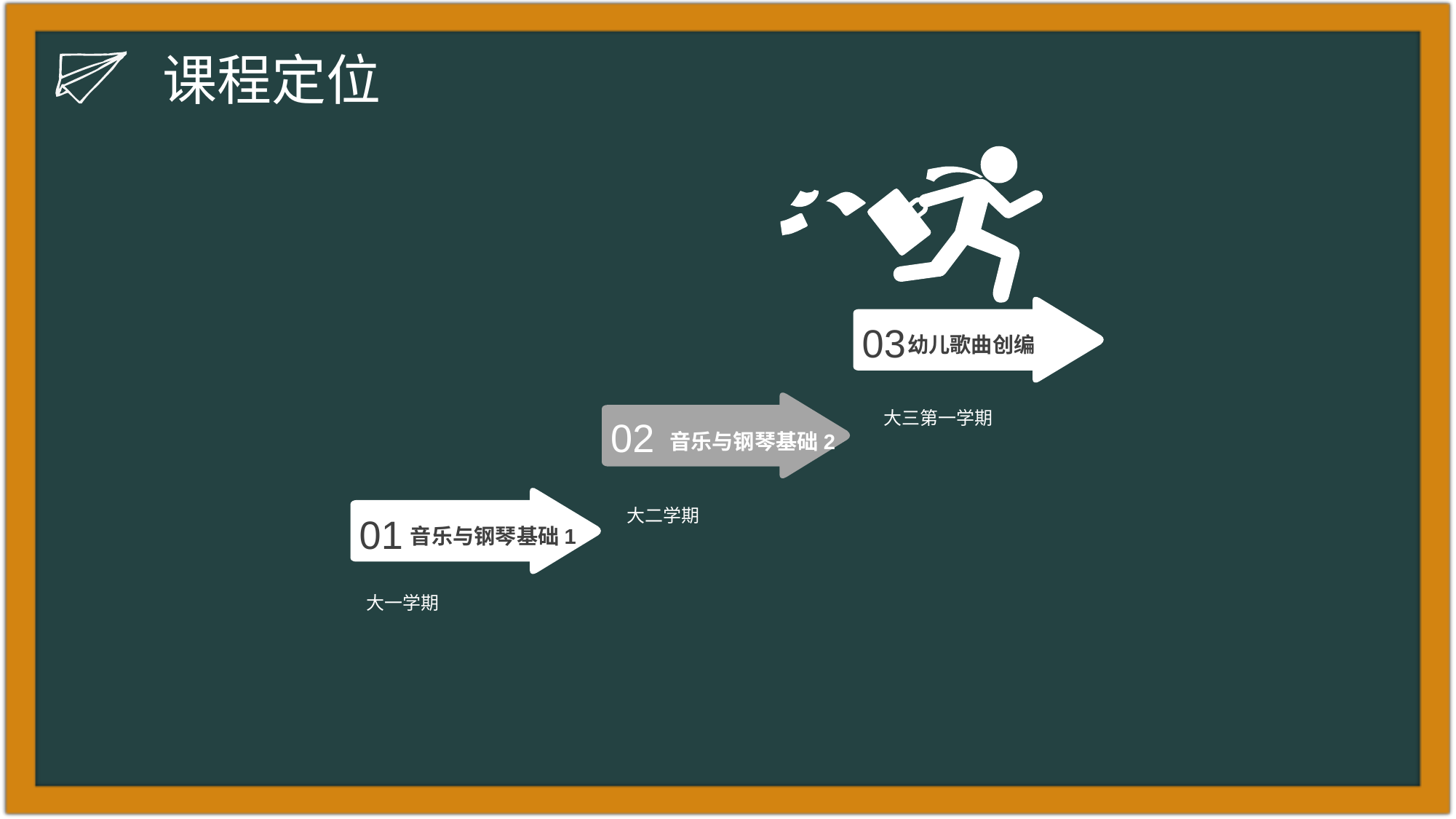

课程定位

03
幼儿歌曲创编

大三第一学期
02
音乐与钢琴基础2

大二学期
音乐与钢琴基础1
01
大一学期